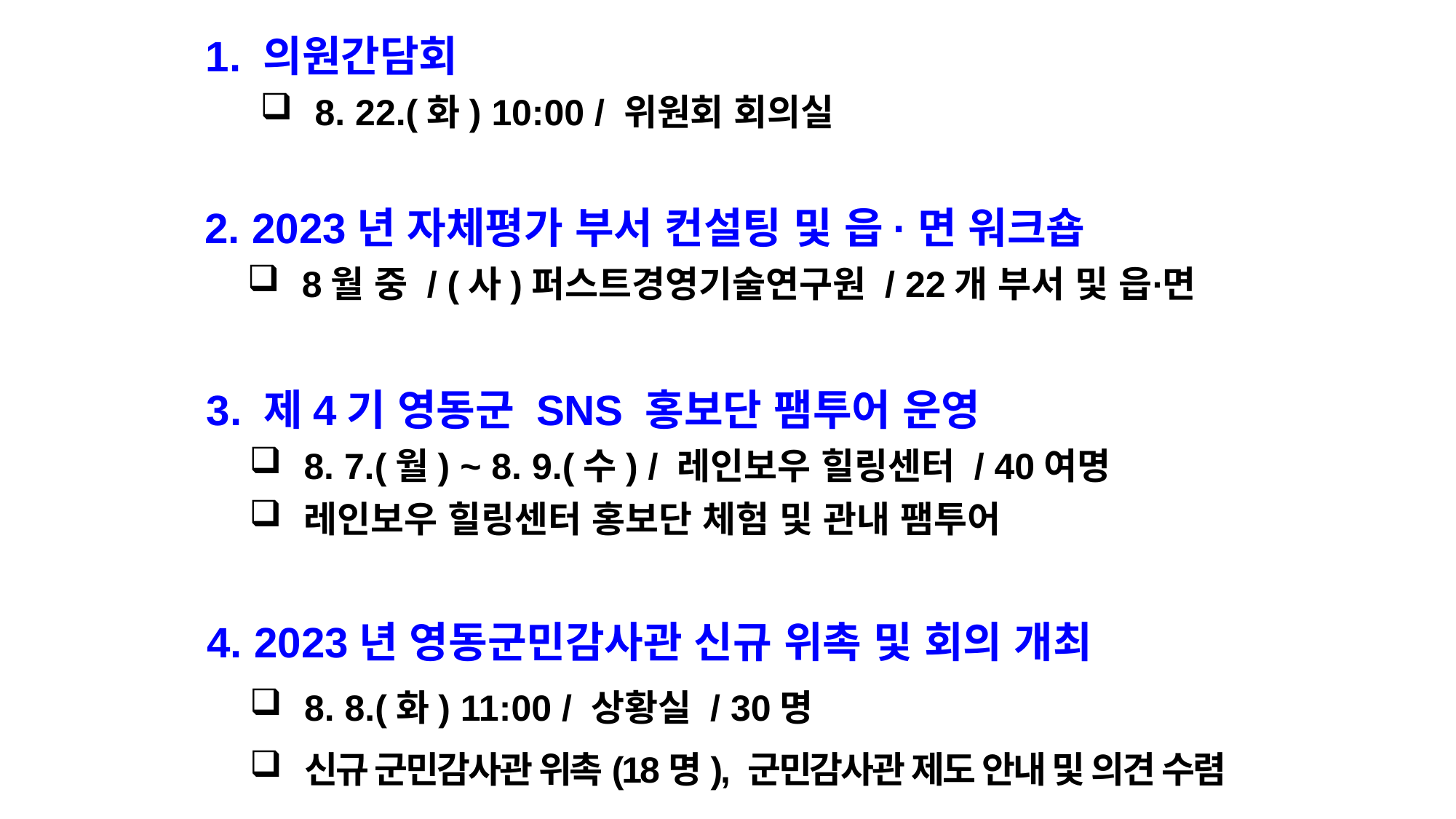

1. 의원간담회
8. 22.(화) 10:00 / 위원회 회의실

 2. 2023년 자체평가 부서 컨설팅 및 읍·면 워크숍
8월 중 / (사)퍼스트경영기술연구원 / 22개 부서 및 읍∙면

 3. 제4기 영동군 SNS 홍보단 팸투어 운영
8. 7.(월) ~ 8. 9.(수) / 레인보우 힐링센터 / 40여명
레인보우 힐링센터 홍보단 체험 및 관내 팸투어

 4. 2023년 영동군민감사관 신규 위촉 및 회의 개최
8. 8.(화) 11:00 / 상황실 / 30명
신규 군민감사관 위촉(18명), 군민감사관 제도 안내 및 의견 수렴